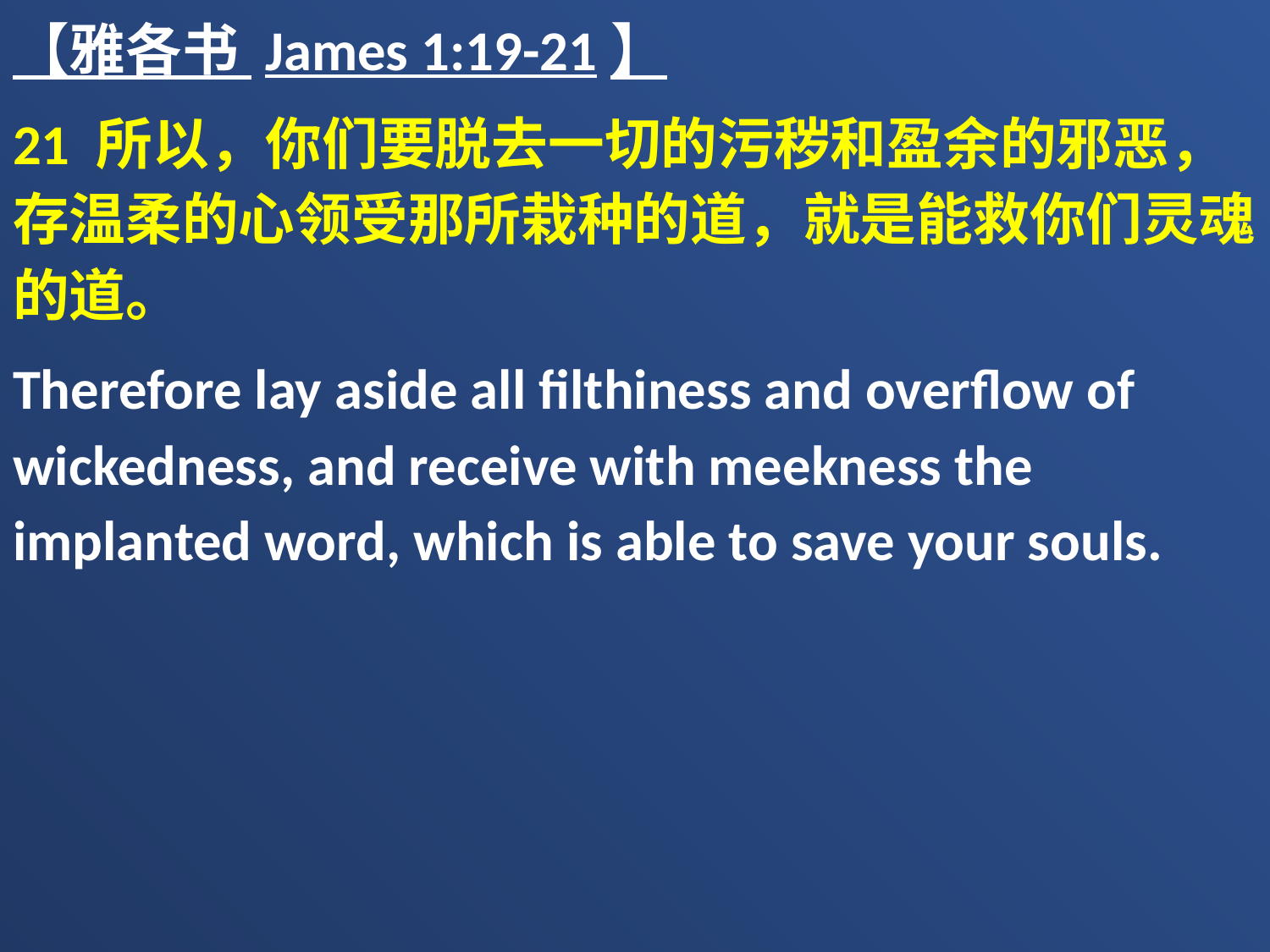

【雅各书 James 1:19-21】
21 所以，你们要脱去一切的污秽和盈余的邪恶，存温柔的心领受那所栽种的道，就是能救你们灵魂的道。
Therefore lay aside all filthiness and overflow of wickedness, and receive with meekness the implanted word, which is able to save your souls.